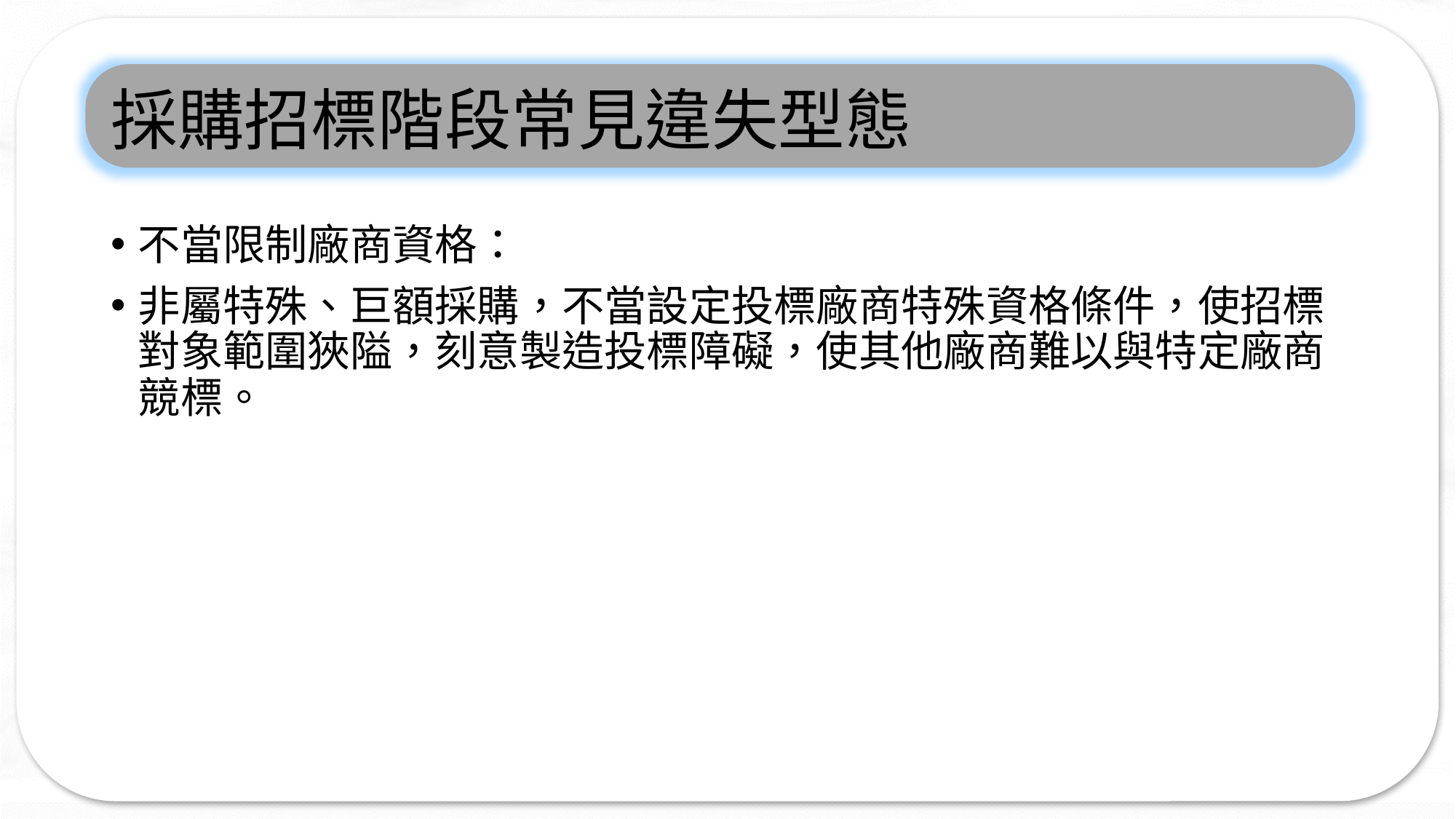

# 採購招標階段常見違失型態

不當限制廠商資格：
非屬特殊、巨額採購，不當設定投標廠商特殊資格條件，使招標對象範圍狹隘，刻意製造投標障礙，使其他廠商難以與特定廠商競標。